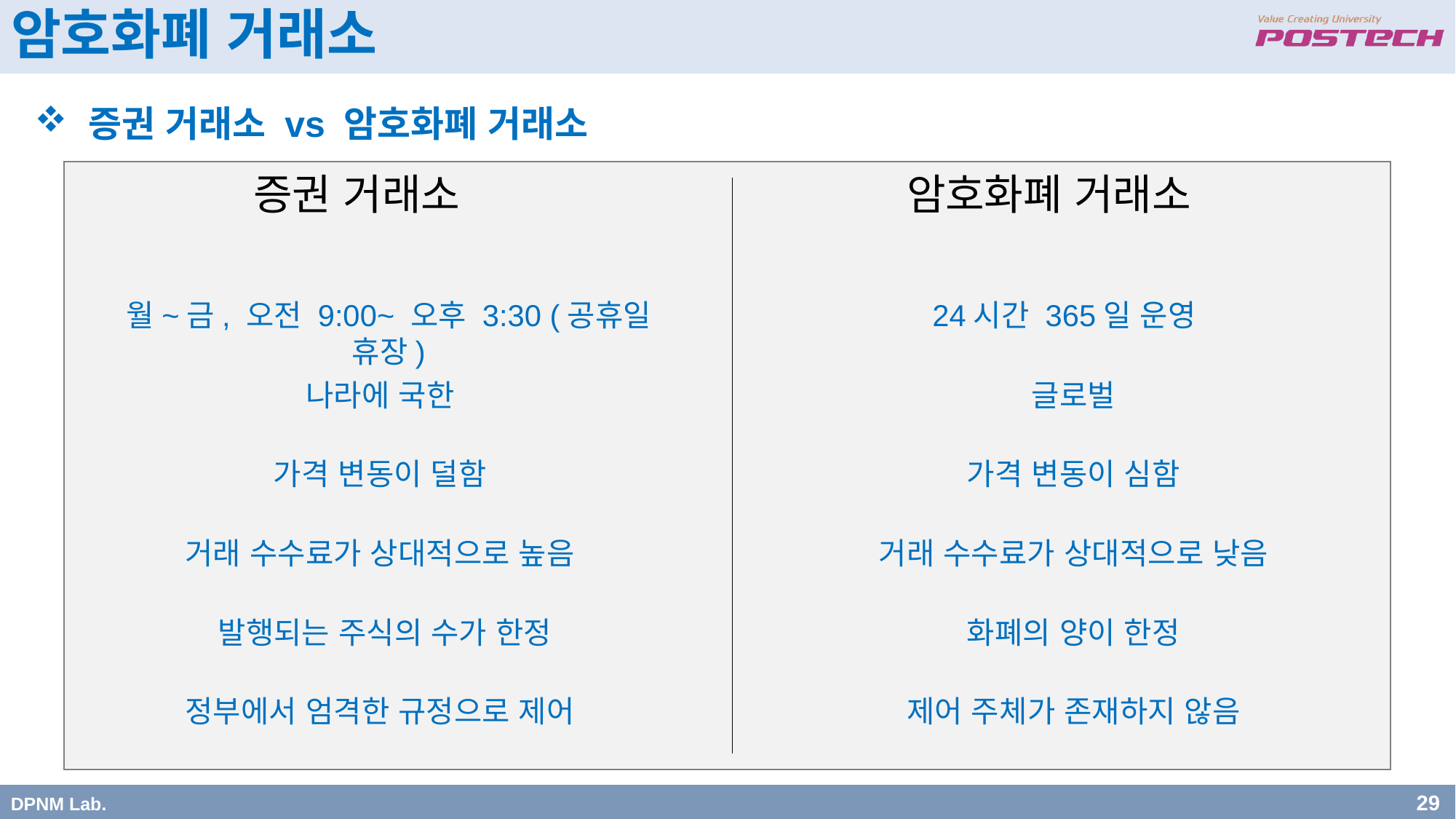

암호화폐 거래소
증권 거래소 vs 암호화폐 거래소
증권 거래소
암호화폐 거래소

월~금, 오전 9:00~ 오후 3:30 (공휴일 휴장)
24시간 365일 운영
나라에 국한
글로벌
가격 변동이 덜함
가격 변동이 심함
거래 수수료가 상대적으로 높음

거래 수수료가 상대적으로 낮음

발행되는 주식의 수가 한정
화폐의 양이 한정
정부에서 엄격한 규정으로 제어
제어 주체가 존재하지 않음